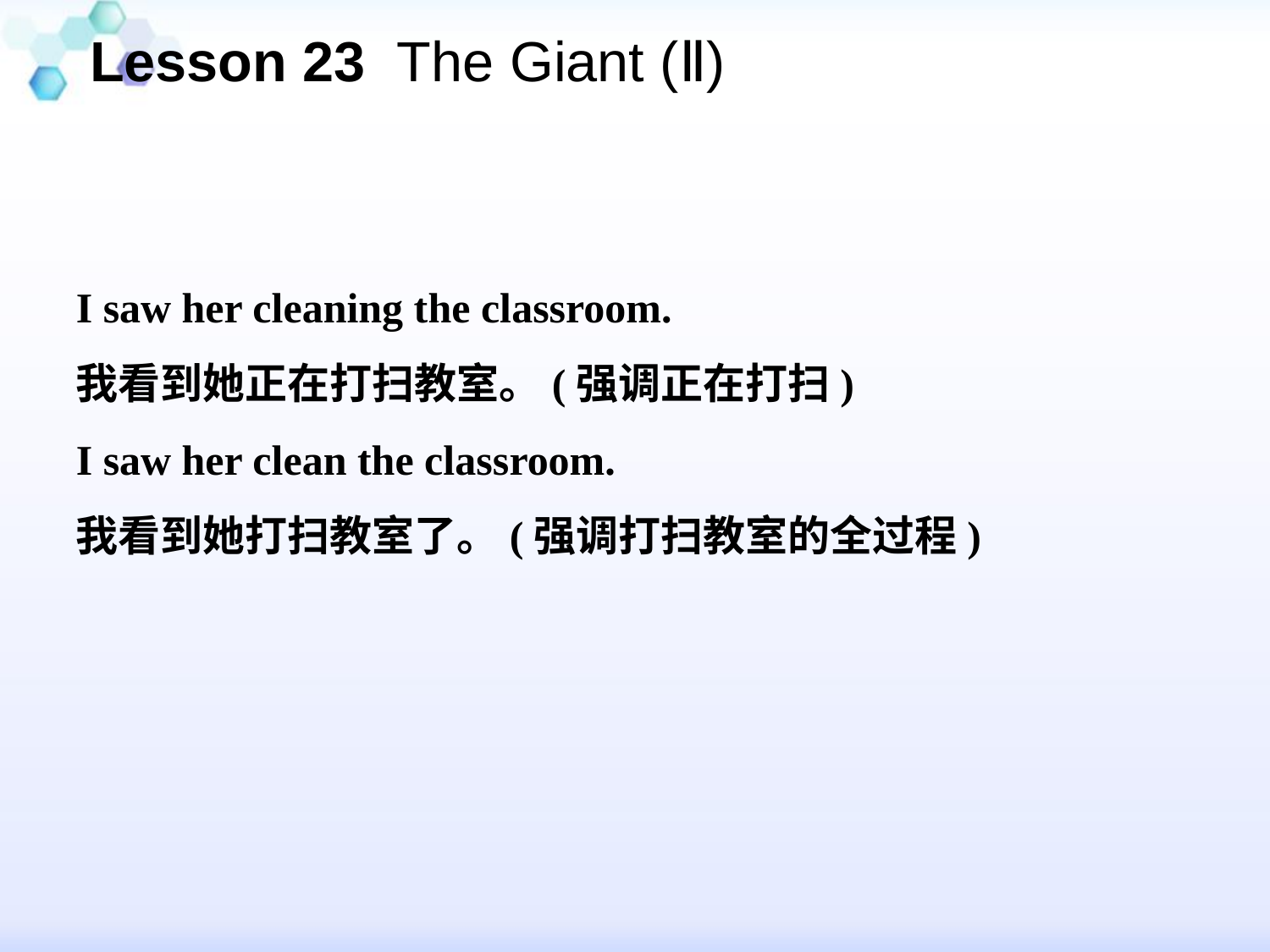

Lesson 23  The Giant (Ⅱ)
#
I saw her cleaning the classroom.
我看到她正在打扫教室。(强调正在打扫)
I saw her clean the classroom.
我看到她打扫教室了。(强调打扫教室的全过程)